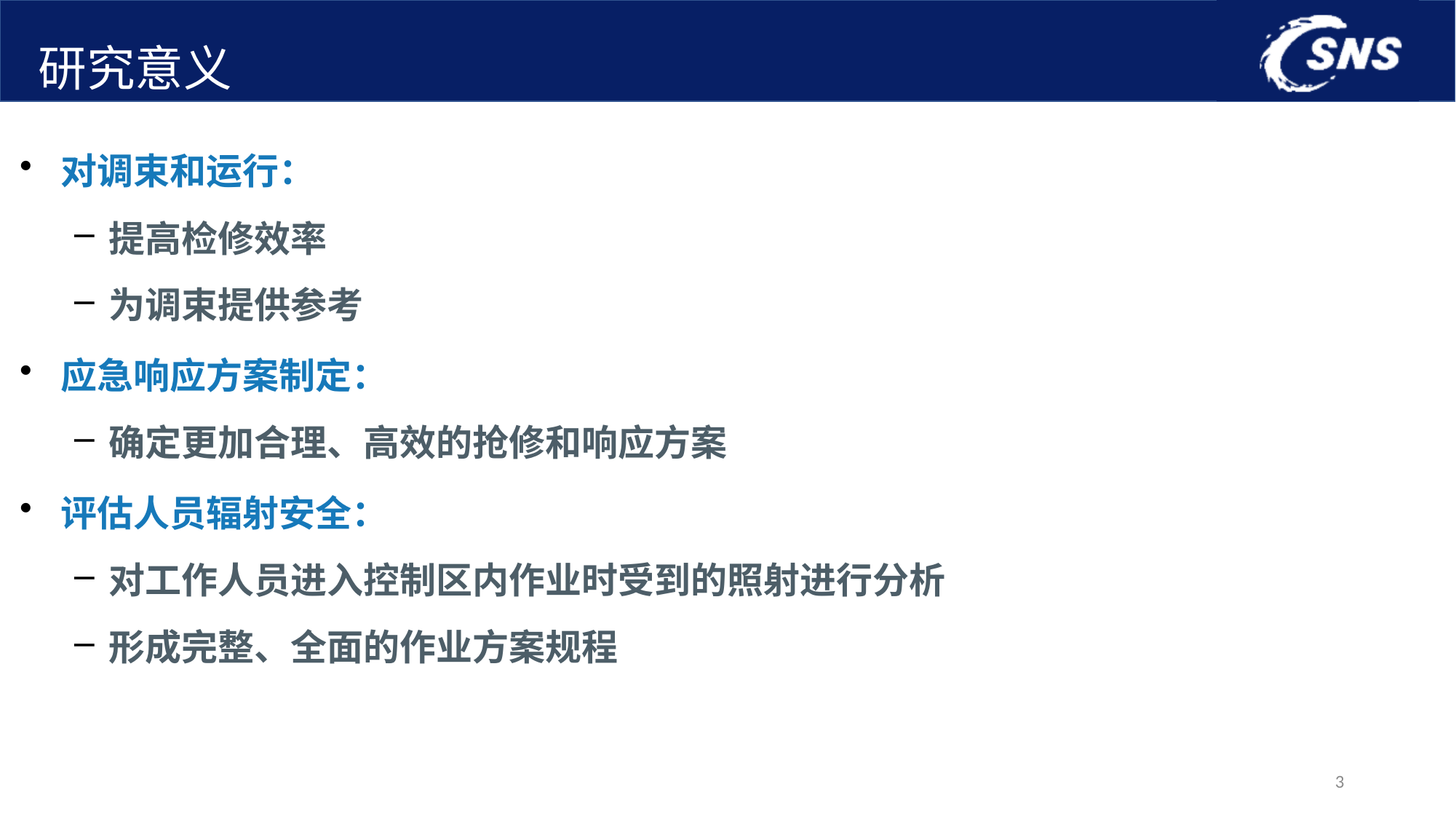

研究意义
对调束和运行：
提高检修效率
为调束提供参考
应急响应方案制定：
确定更加合理、高效的抢修和响应方案
评估人员辐射安全：
对工作人员进入控制区内作业时受到的照射进行分析
形成完整、全面的作业方案规程

3